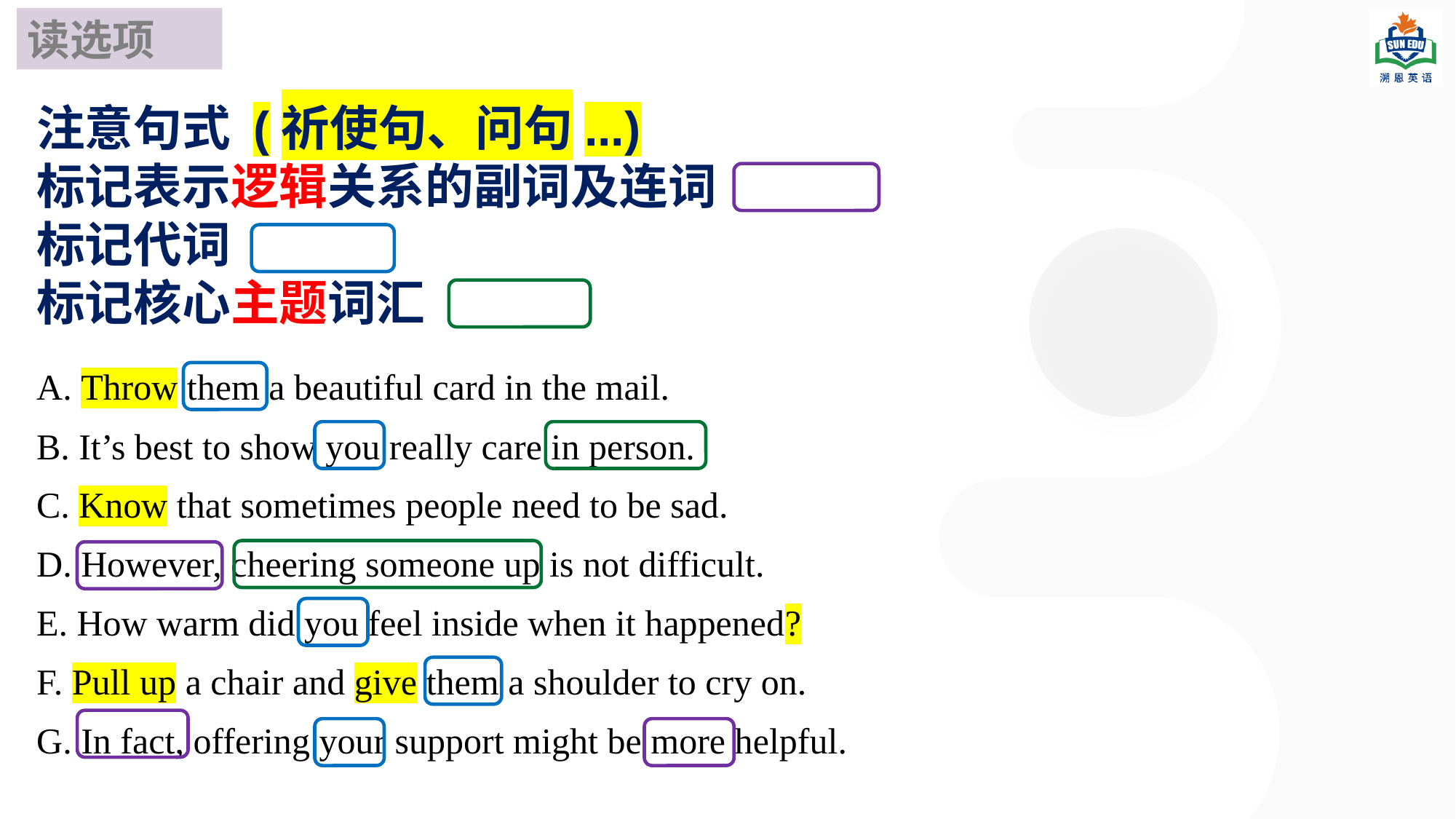

读选项
注意句式 (祈使句、问句...)
标记表示逻辑关系的副词及连词
标记代词
标记核心主题词汇

A. Throw them a beautiful card in the mail.
B. It’s best to show you really care in person.
C. Know that sometimes people need to be sad.
D. However, cheering someone up is not difficult.
E. How warm did you feel inside when it happened?
F. Pull up a chair and give them a shoulder to cry on.
G. In fact, offering your support might be more helpful.